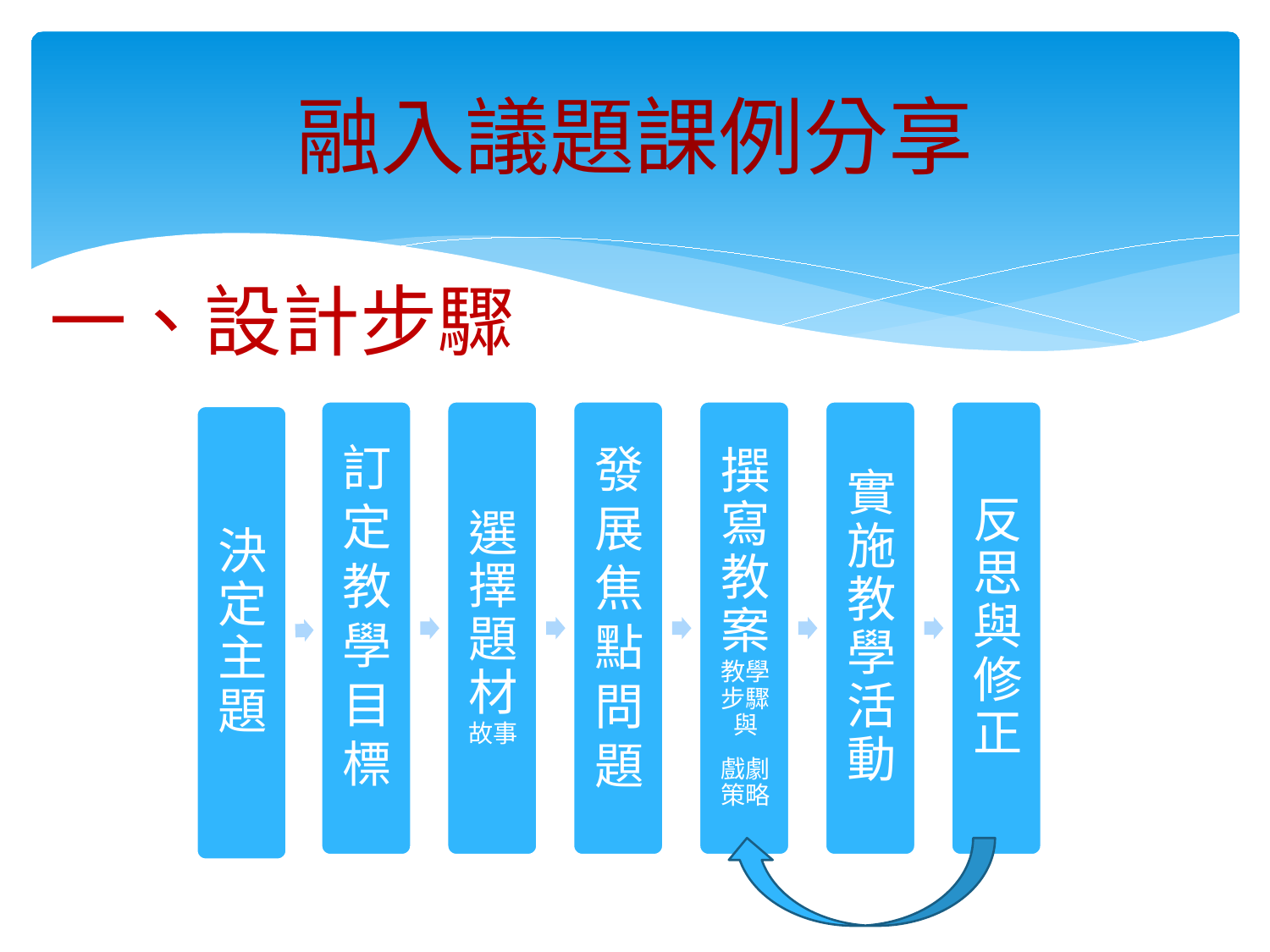

# 融入議題課例分享
一、設計步驟
決定主題

訂定教學目標

選擇題材故事

發展焦點問題

撰寫教案教學步驟與
戲劇策略

實施教學活動

反思與修正